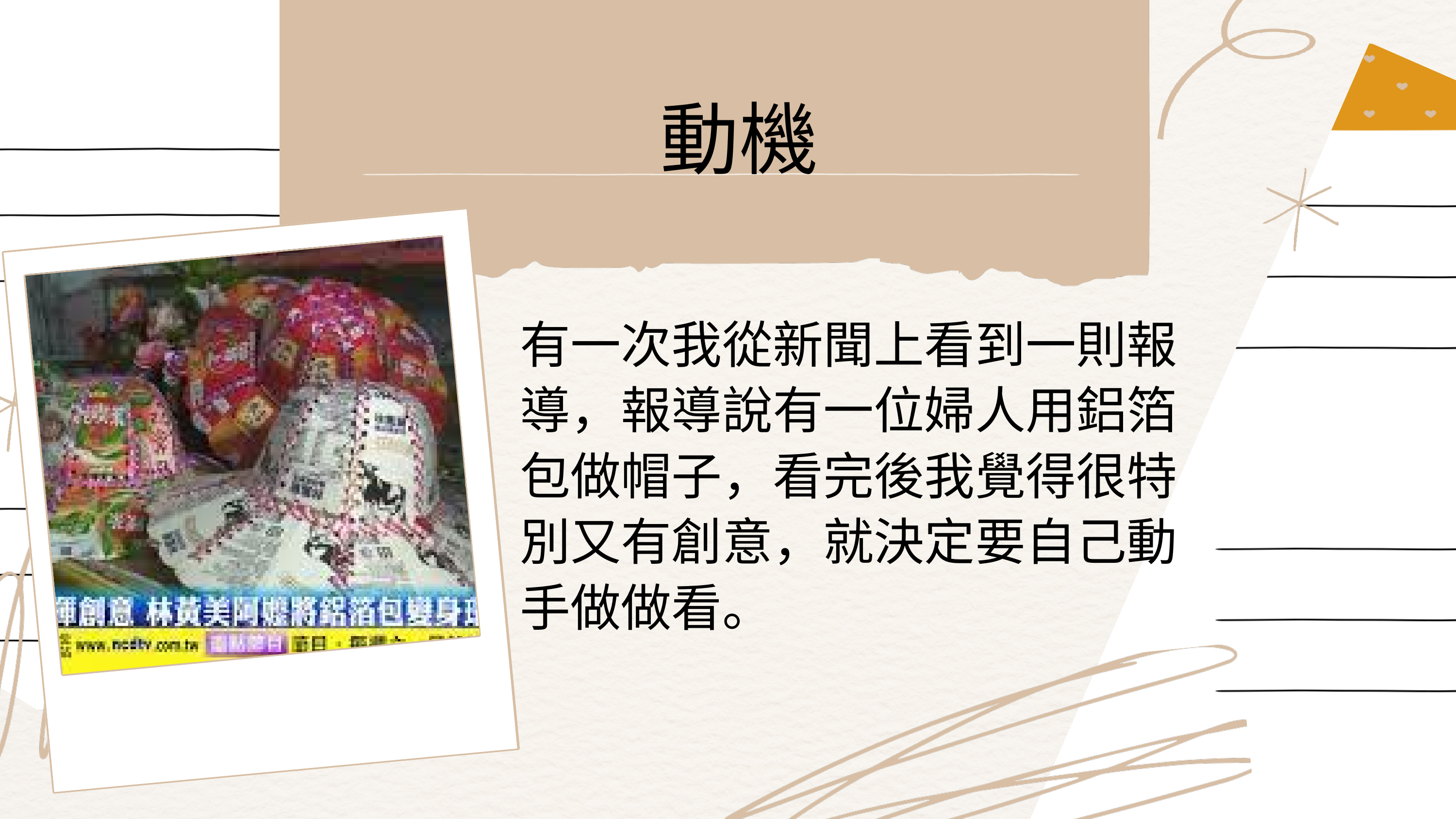

動機

有一次我從新聞上看到一則報導，報導說有一位婦人用鋁箔包做帽子，看完後我覺得很特別又有創意，就決定要自己動手做做看。